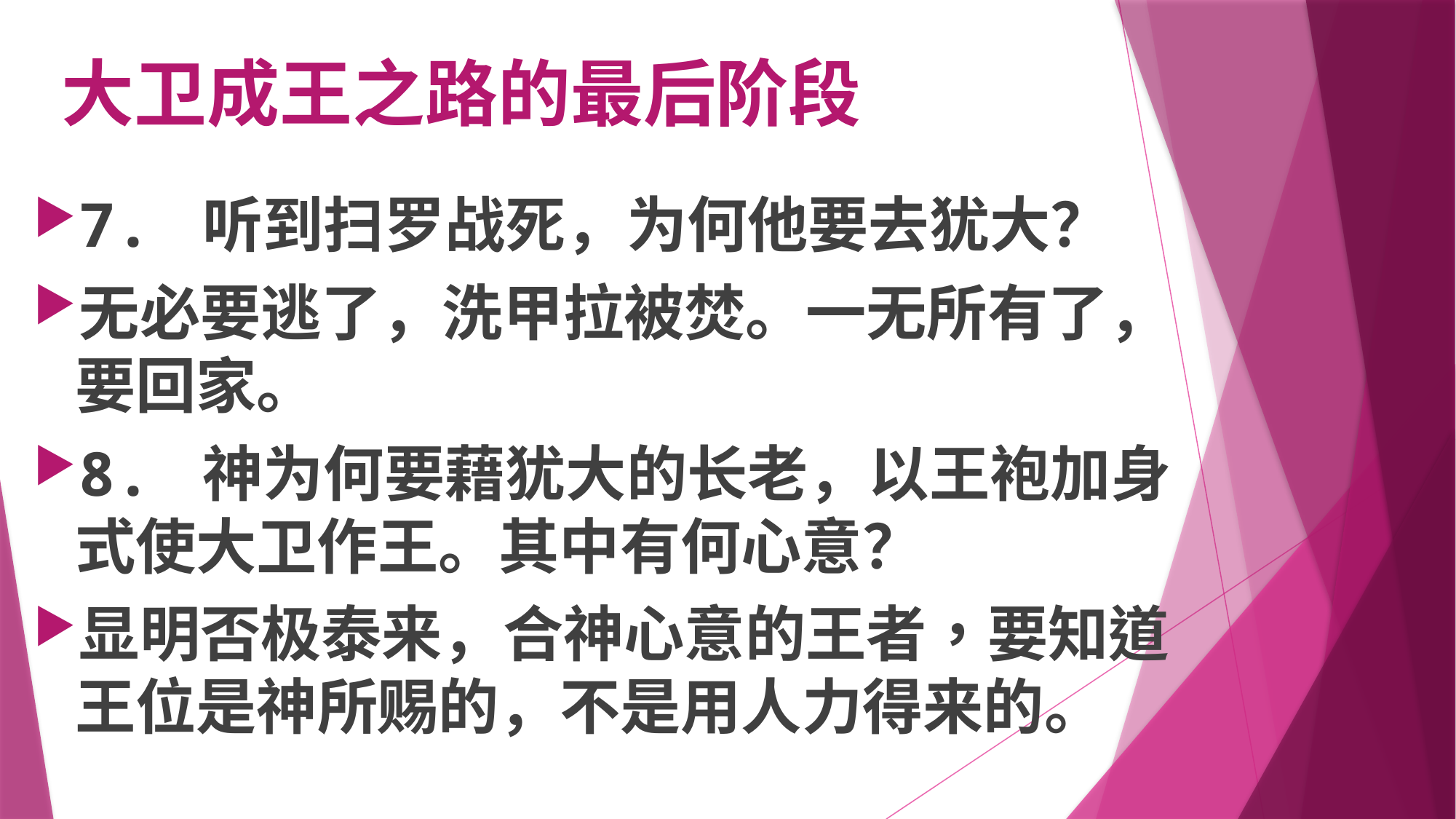

# 大卫成王之路的最后阶段
7. 听到扫罗战死，为何他要去犹大？
无必要逃了，洗甲拉被焚。一无所有了，要回家。
8. 神为何要藉犹大的长老，以王袍加身式使大卫作王。其中有何心意？
显明否极泰来，合神心意的王者，要知道王位是神所赐的，不是用人力得来的。